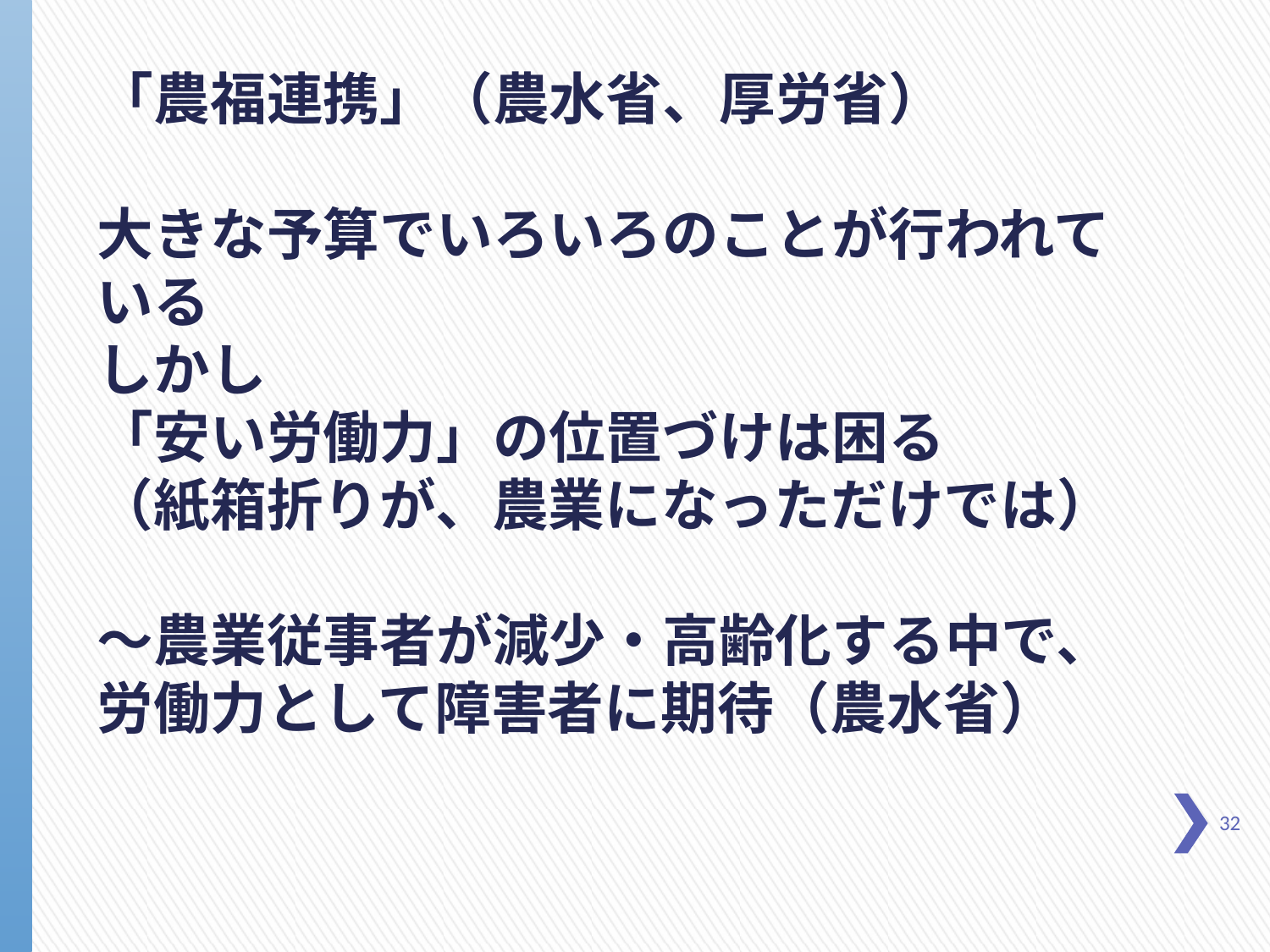

「農福連携」（農水省、厚労省）

大きな予算でいろいろのことが行われている
しかし
「安い労働力」の位置づけは困る
（紙箱折りが、農業になっただけでは）

～農業従事者が減少・高齢化する中で、労働力として障害者に期待（農水省）

32